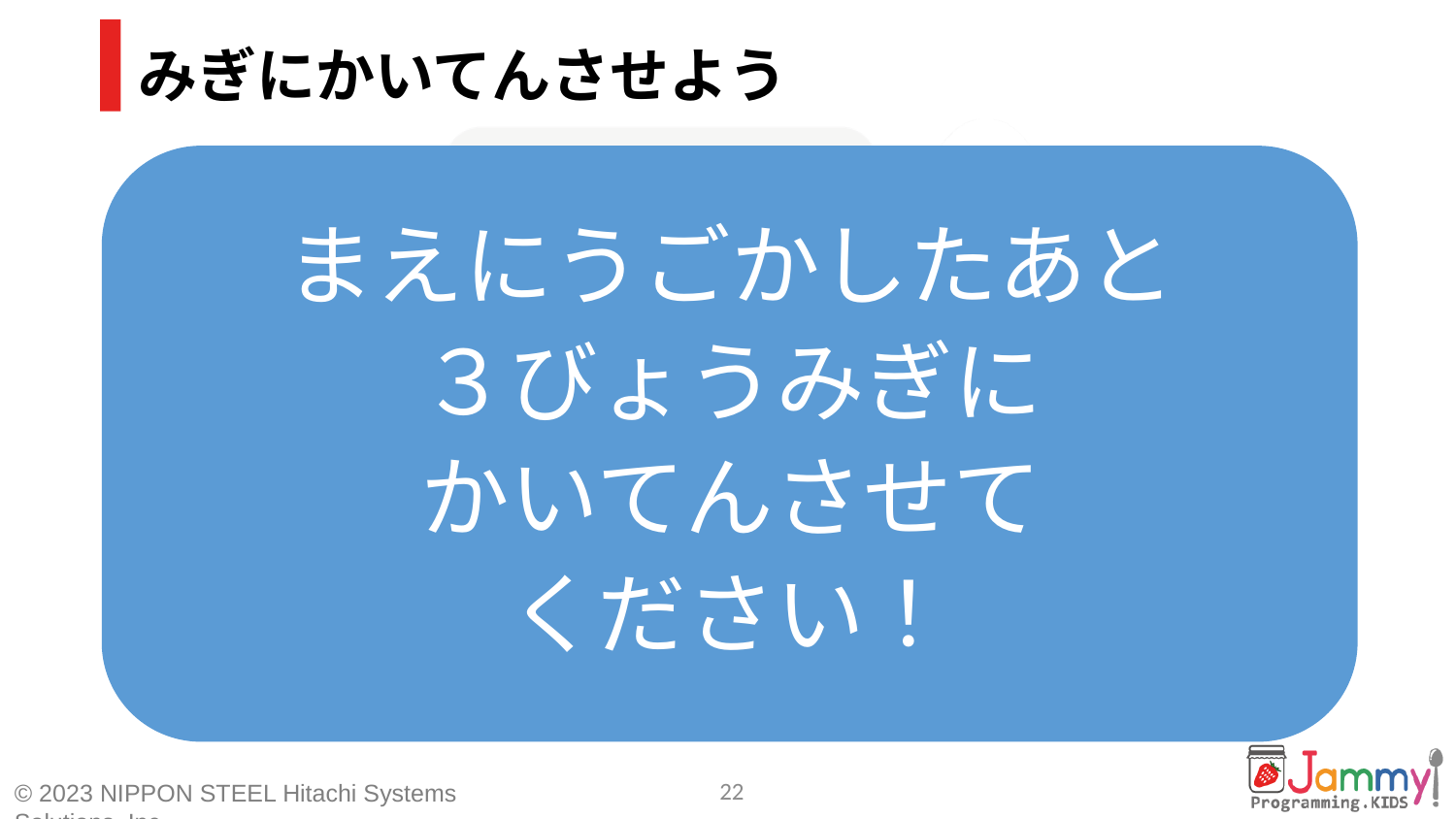

# みぎにかいてんさせよう
まえにうごかしたあと
３びょうみぎに
かいてんさせて
ください！
22